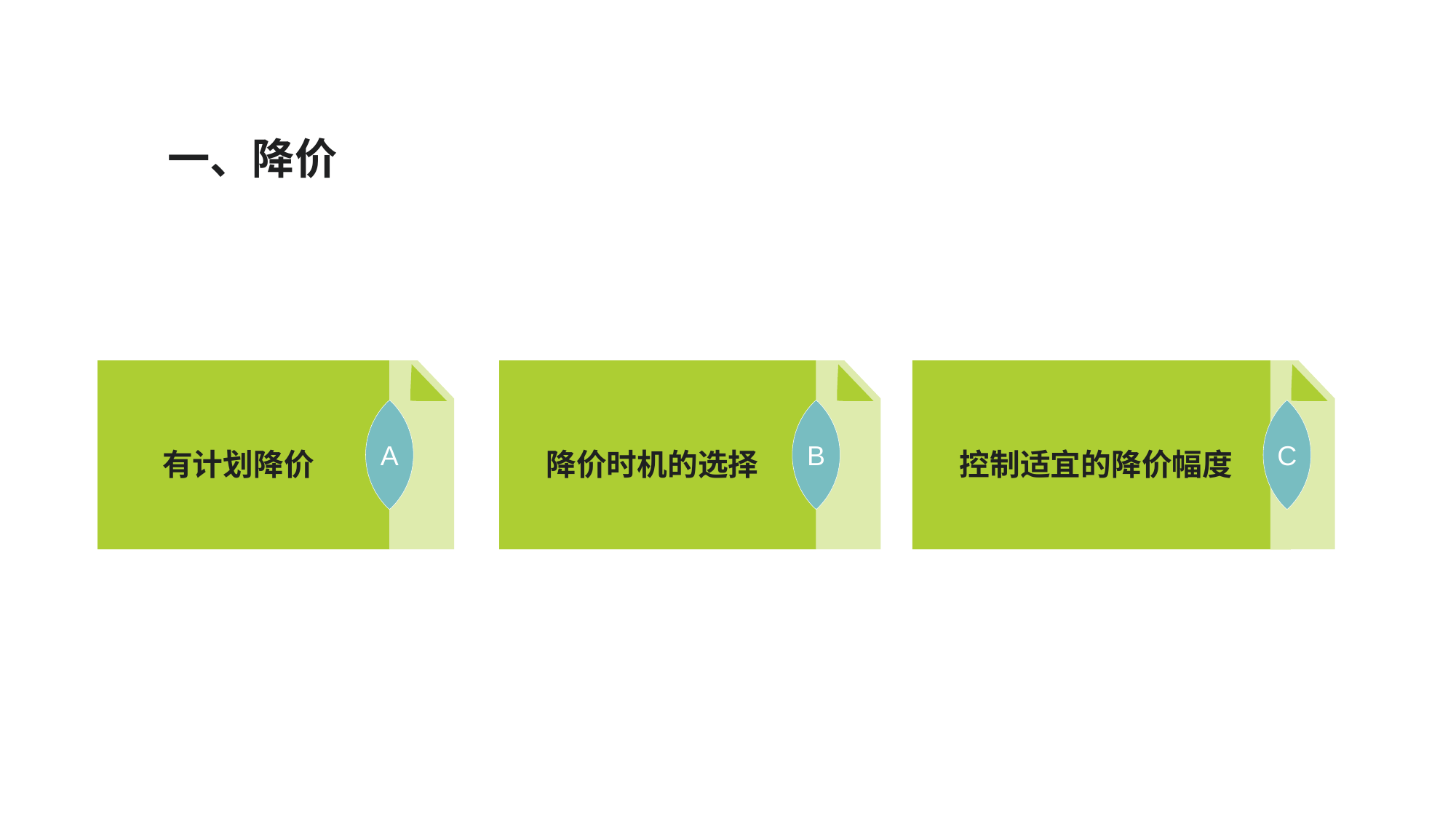

一、降价
有计划降价

A
降价时机的选择

B
控制适宜的降价幅度

C